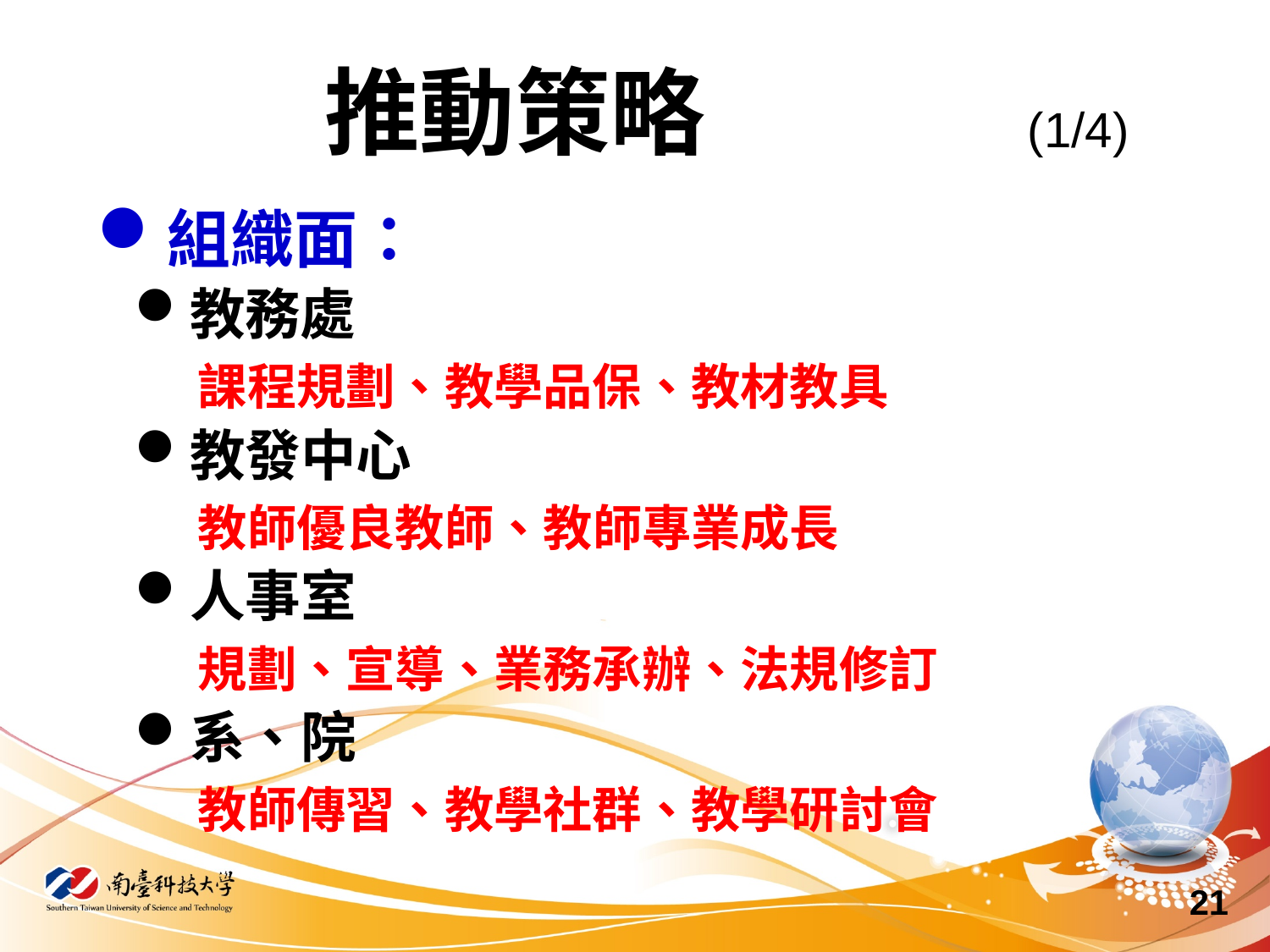

推動策略              (1/4)
組織面：
教務處
       課程規劃、教學品保、教材教具
教發中心
       教師優良教師、教師專業成長
人事室
       規劃、宣導、業務承辦、法規修訂
系、院
       教師傳習、教學社群、教學研討會
21